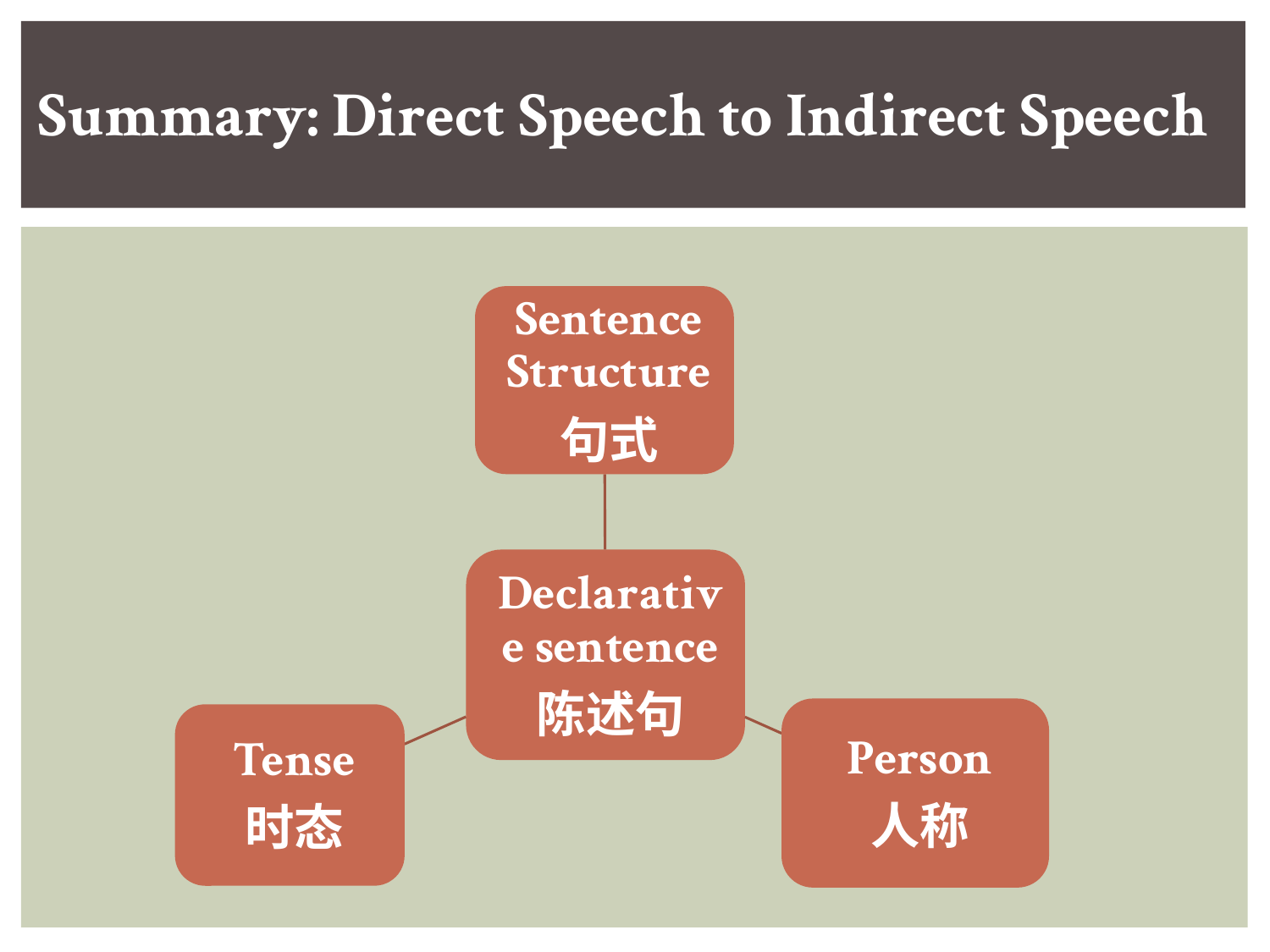

Summary: Direct Speech to Indirect Speech
Declarative sentence
陈述句
Sentence Structure
句式
Person
人称
Tense
时态